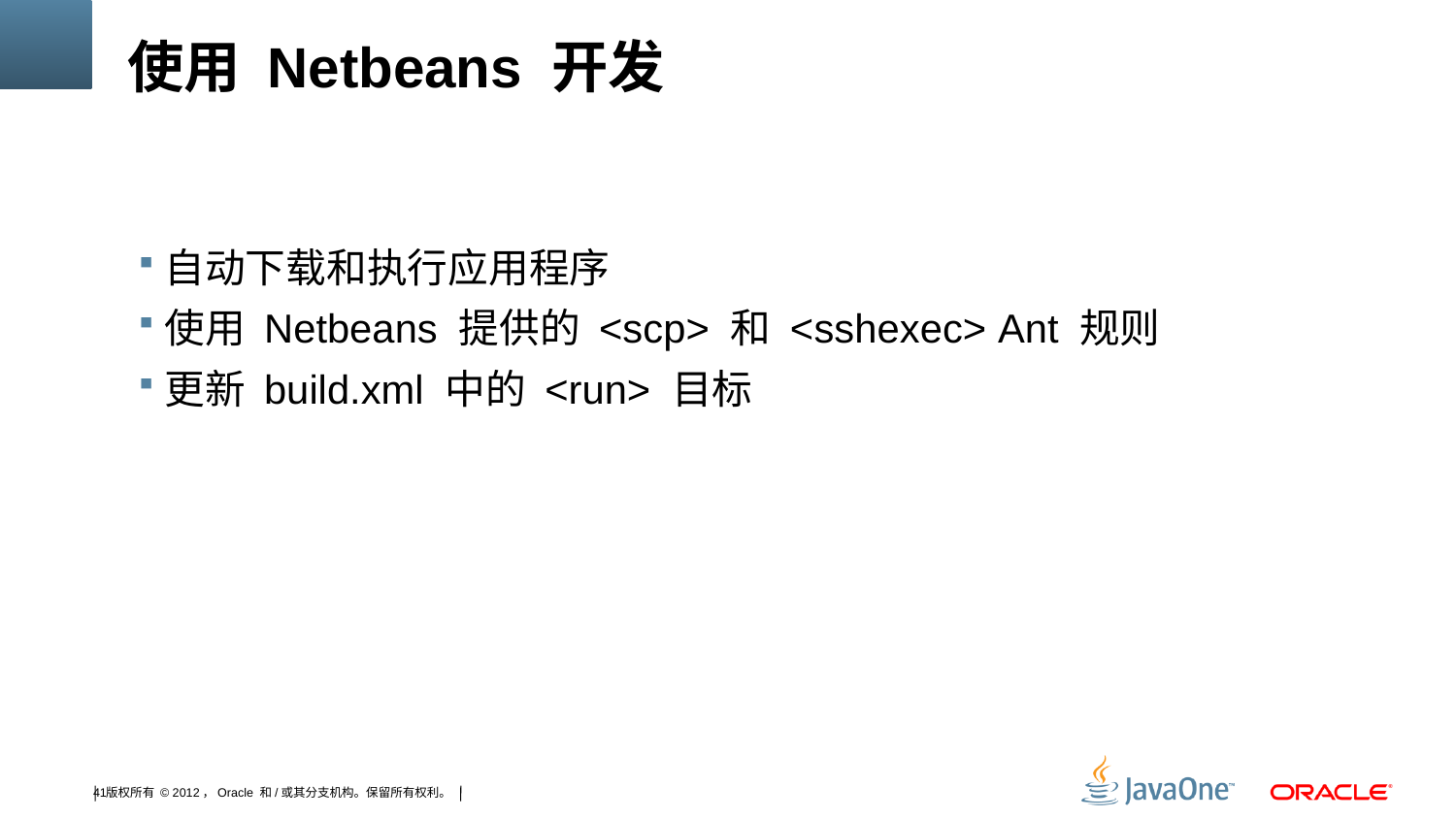

# 使用 Netbeans 开发

自动下载和执行应用程序
使用 Netbeans 提供的 <scp> 和 <sshexec> Ant 规则
更新 build.xml 中的 <run> 目标